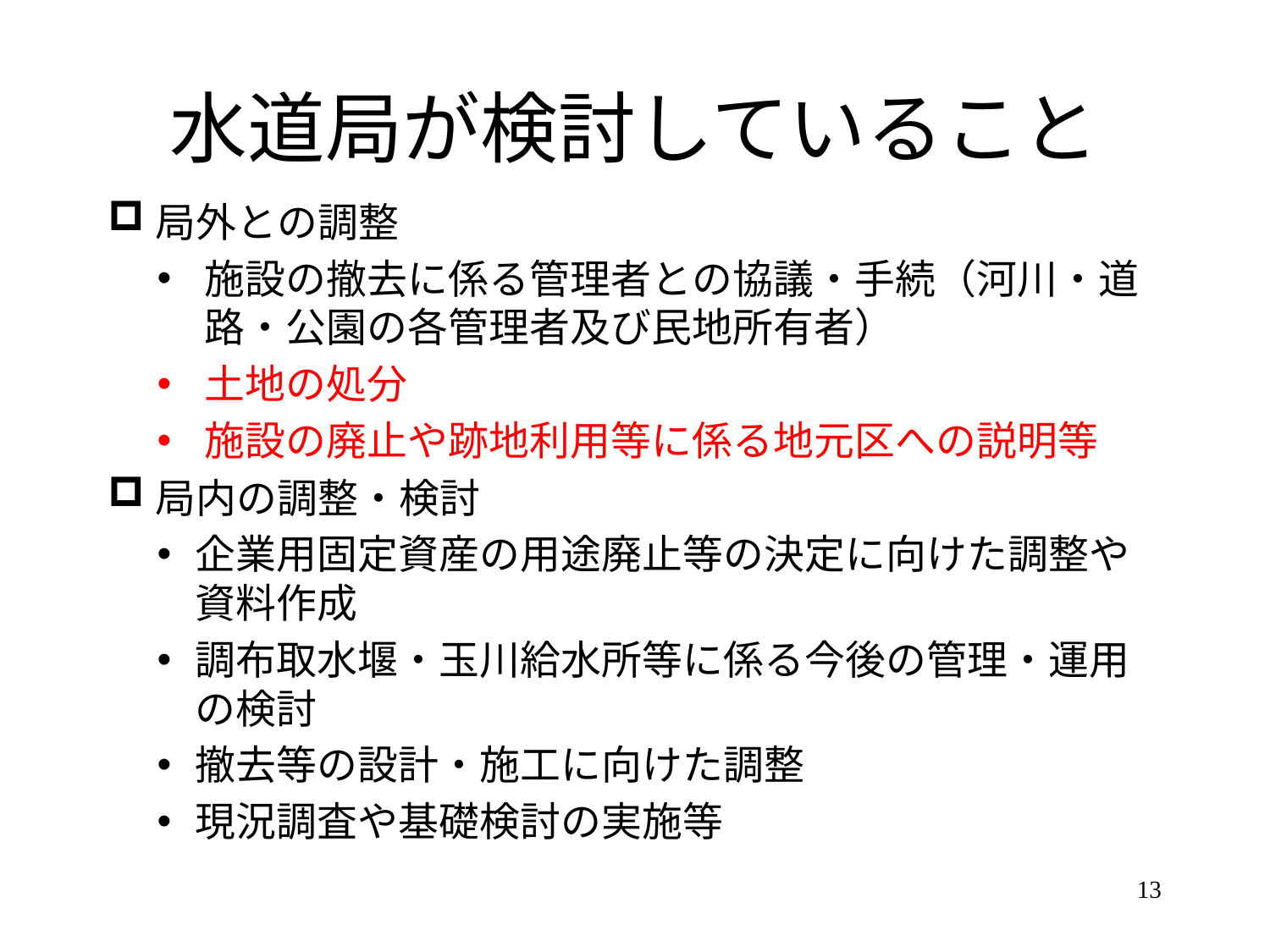

# 水道局が検討していること
局外との調整
施設の撤去に係る管理者との協議・手続（河川・道路・公園の各管理者及び民地所有者）
土地の処分
施設の廃止や跡地利用等に係る地元区への説明等
局内の調整・検討
企業用固定資産の用途廃止等の決定に向けた調整や資料作成
調布取水堰・玉川給水所等に係る今後の管理・運用の検討
撤去等の設計・施工に向けた調整
現況調査や基礎検討の実施等

13